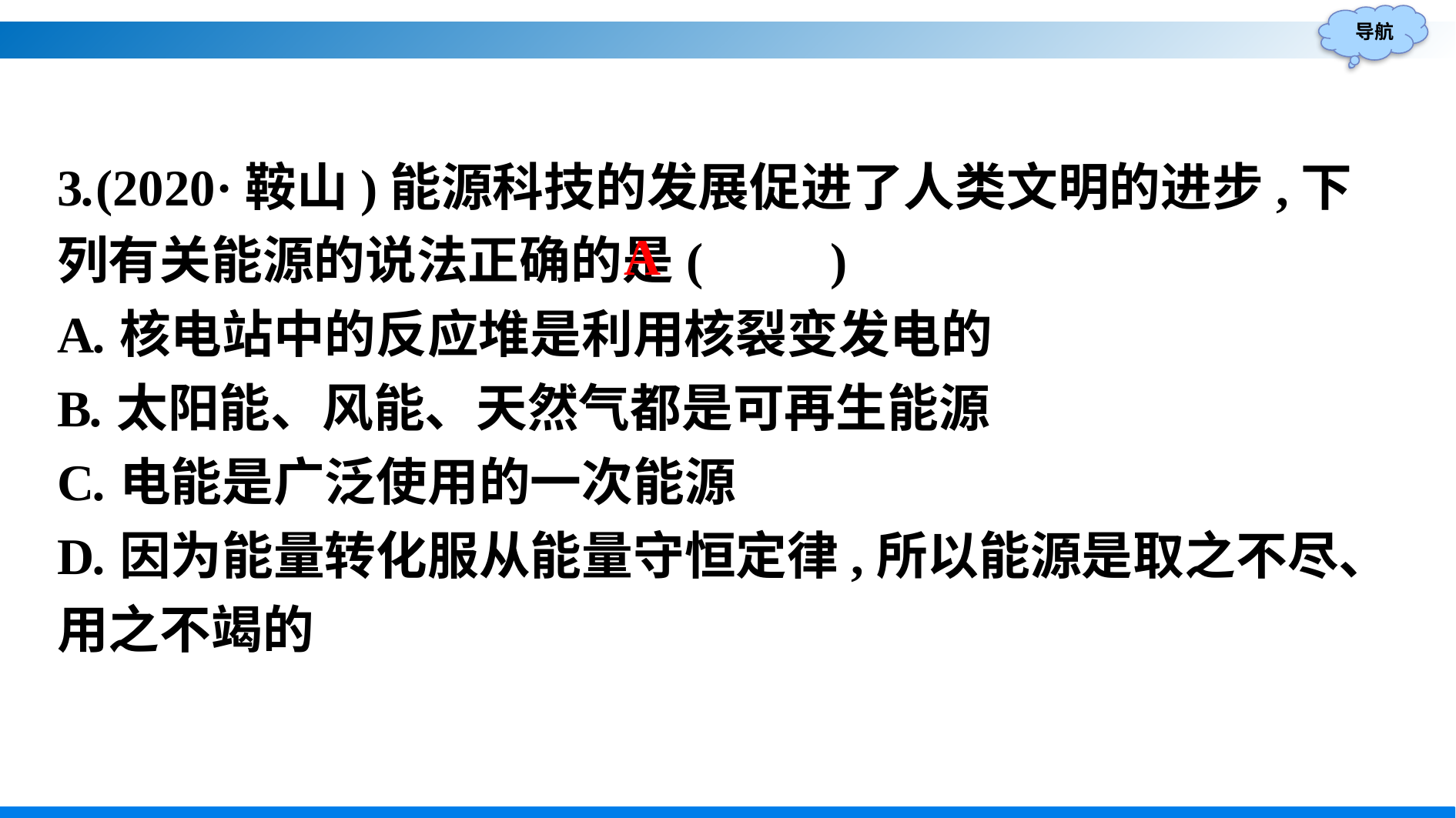

3.(2020·鞍山)能源科技的发展促进了人类文明的进步,下列有关能源的说法正确的是(　　)
A.核电站中的反应堆是利用核裂变发电的
B.太阳能、风能、天然气都是可再生能源
C.电能是广泛使用的一次能源
D.因为能量转化服从能量守恒定律,所以能源是取之不尽、用之不竭的
A